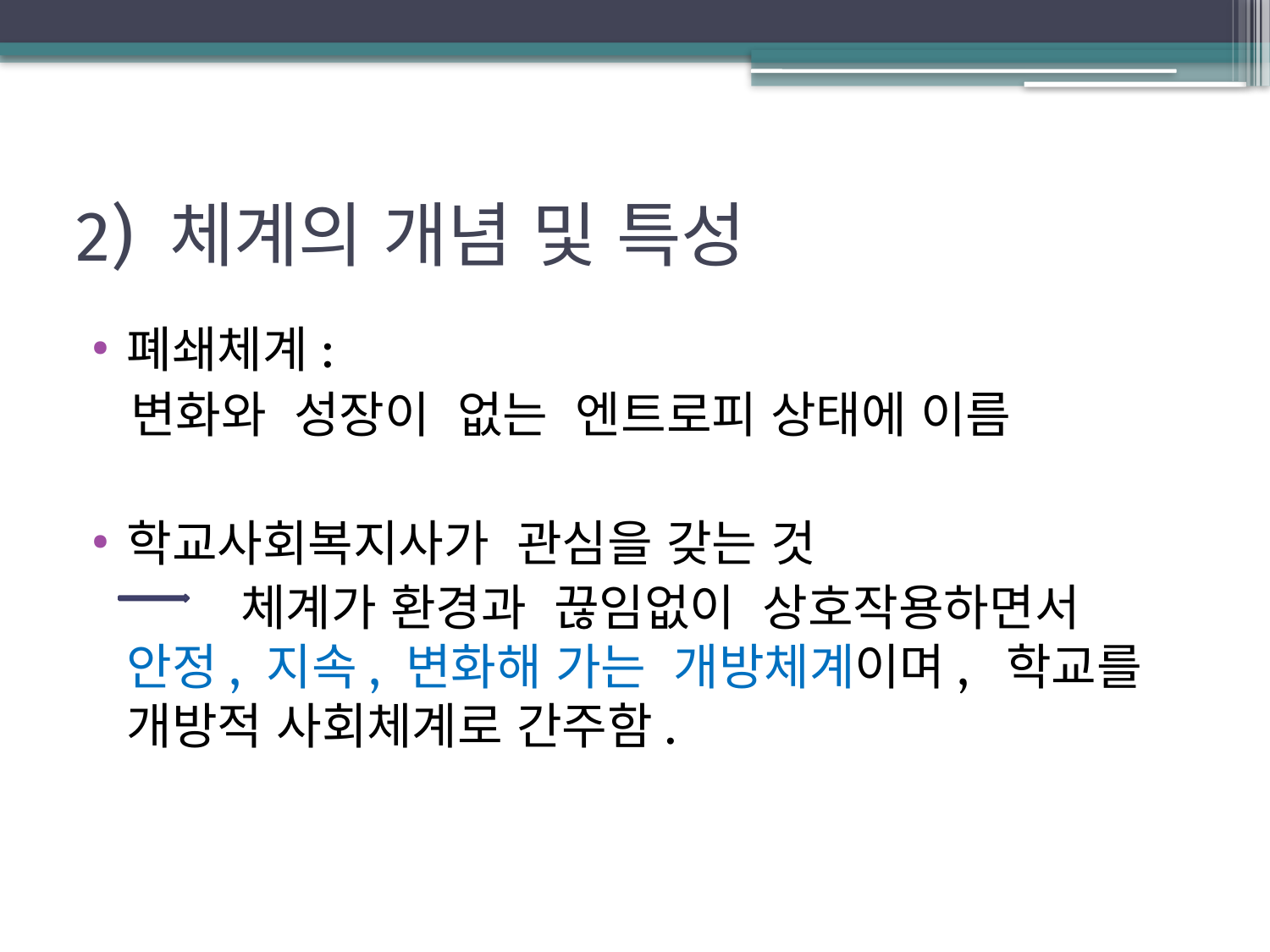

# 2) 체계의 개념 및 특성
폐쇄체계:
  변화와  성장이  없는  엔트로피 상태에 이름

학교사회복지사가  관심을 갖는 것
          체계가 환경과  끊임없이  상호작용하면서  안정, 지속, 변화해 가는  개방체계이며,  학교를  개방적 사회체계로 간주함.